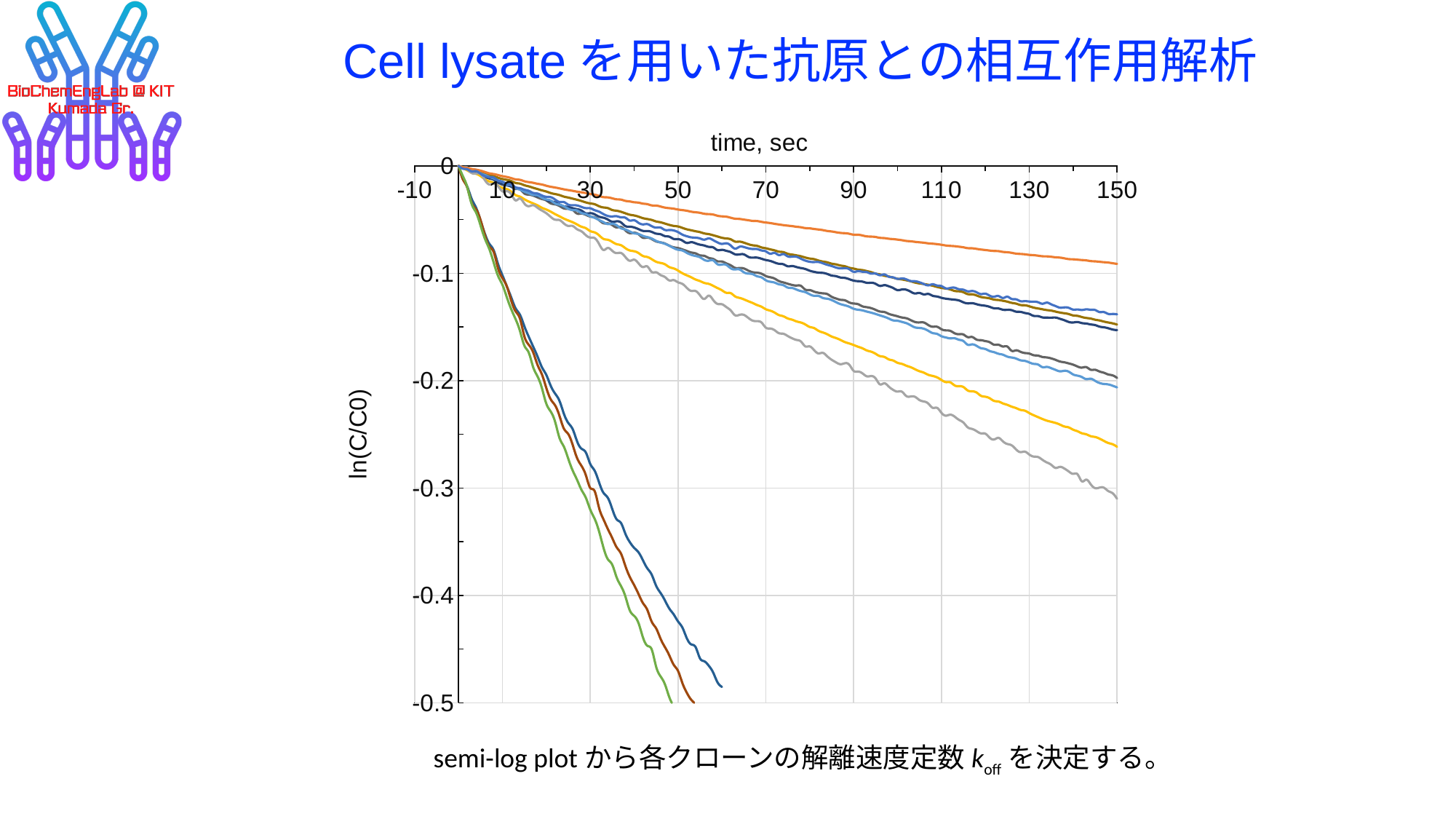

# Cell lysateを用いた抗原との相互作用解析

### Chart

| Category | R3-1 | R3-4 | R3-6 | R3-7 | R3-10 | R3-12 | R3-14 | R3-16 | R3-17 | R3-19 | R3-20 |
|---|---|---|---|---|---|---|---|---|---|---|---|
semi-log plotから各クローンの解離速度定数koffを決定する。